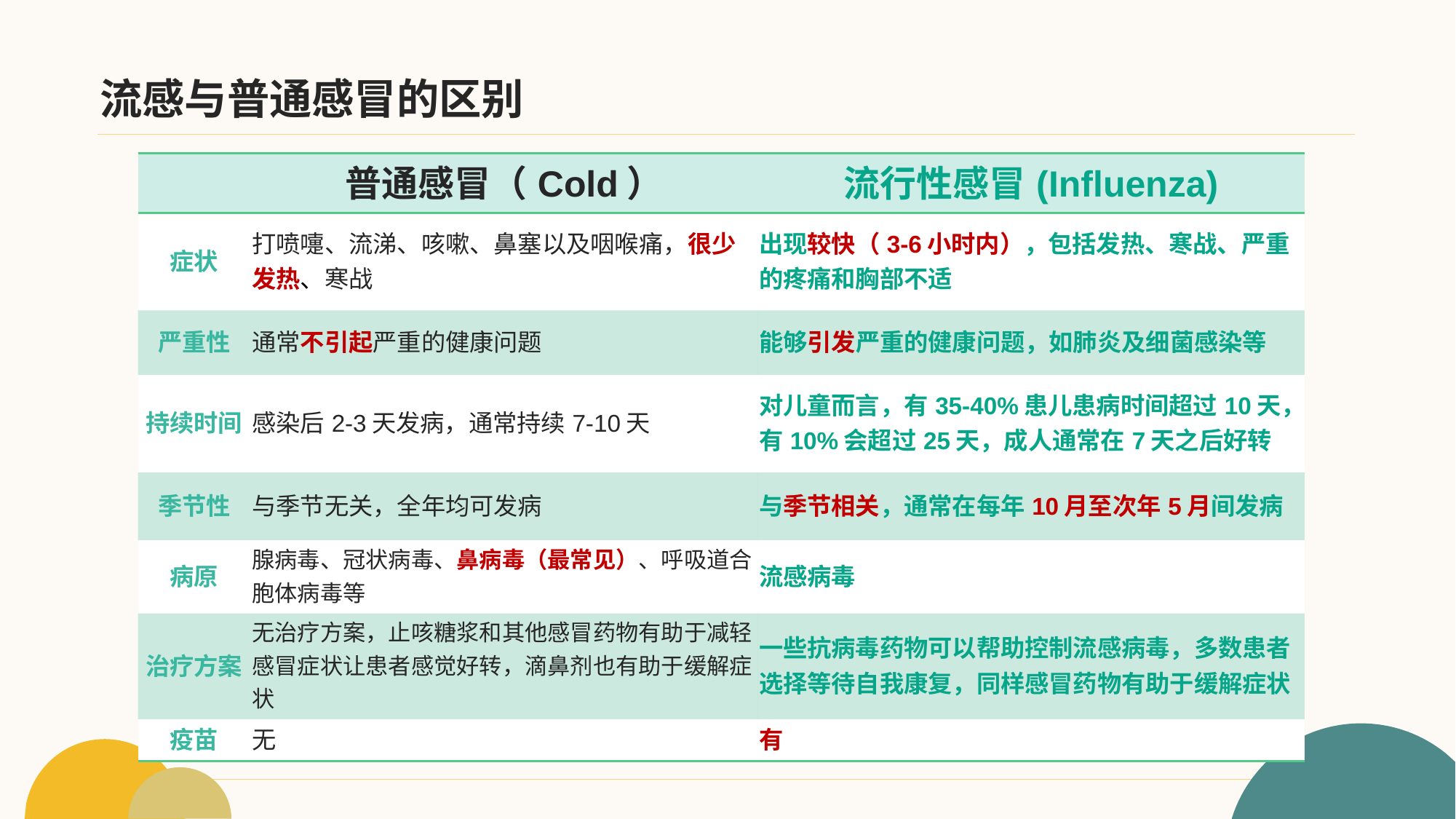

流感与普通感冒的区别
|  | 普通感冒（Cold） | 流行性感冒(Influenza) |
| --- | --- | --- |
| 症状 | 打喷嚏、流涕、咳嗽、鼻塞以及咽喉痛，很少发热、寒战 | 出现较快（3-6小时内），包括发热、寒战、严重的疼痛和胸部不适 |
| 严重性 | 通常不引起严重的健康问题 | 能够引发严重的健康问题，如肺炎及细菌感染等 |
| 持续时间 | 感染后2-3天发病，通常持续7-10天 | 对儿童而言，有35-40%患儿患病时间超过10天，有10%会超过25天，成人通常在7天之后好转 |
| 季节性 | 与季节无关，全年均可发病 | 与季节相关，通常在每年10月至次年5月间发病 |
| 病原 | 腺病毒、冠状病毒、鼻病毒（最常见）、呼吸道合胞体病毒等 | 流感病毒 |
| 治疗方案 | 无治疗方案，止咳糖浆和其他感冒药物有助于减轻感冒症状让患者感觉好转，滴鼻剂也有助于缓解症状 | 一些抗病毒药物可以帮助控制流感病毒，多数患者选择等待自我康复，同样感冒药物有助于缓解症状 |
| 疫苗 | 无 | 有 |